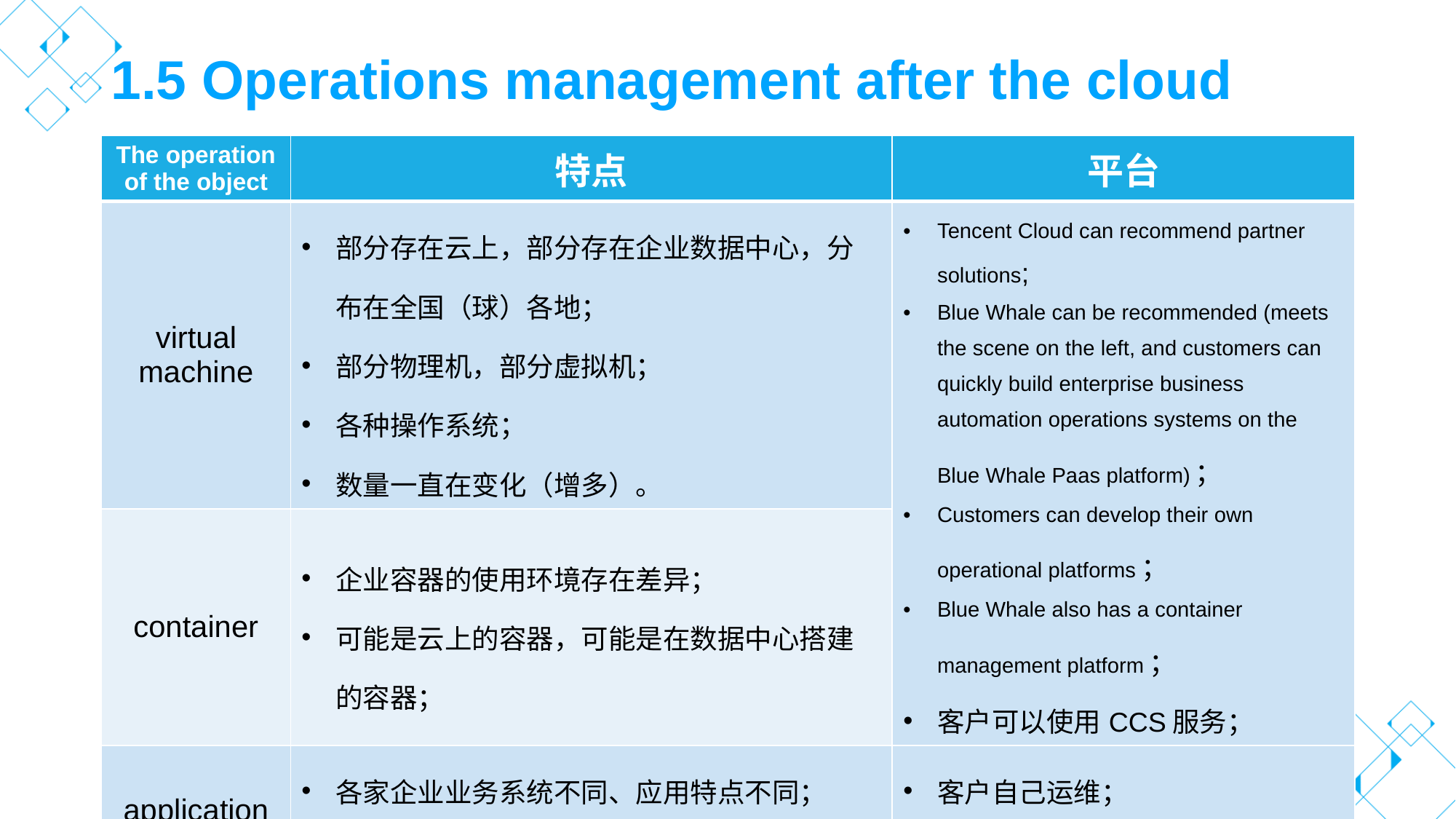

# 1.5 Operations management after the cloud
| The operation of the object | 特点 | 平台 |
| --- | --- | --- |
| virtual machine | 部分存在云上，部分存在企业数据中心，分布在全国（球）各地； 部分物理机，部分虚拟机； 各种操作系统； 数量一直在变化（增多）。 | Tencent Cloud can recommend partner solutions; Blue Whale can be recommended (meets the scene on the left, and customers can quickly build enterprise business automation operations systems on the Blue Whale Paas platform)； Customers can develop their own operational platforms； Blue Whale also has a container management platform； 客户可以使用CCS服务； |
| container | 企业容器的使用环境存在差异； 可能是云上的容器，可能是在数据中心搭建的容器； |  |
| application | 各家企业业务系统不同、应用特点不同； 差异化很大。 | 客户自己运维； 客户自己开发业务运维系统； |